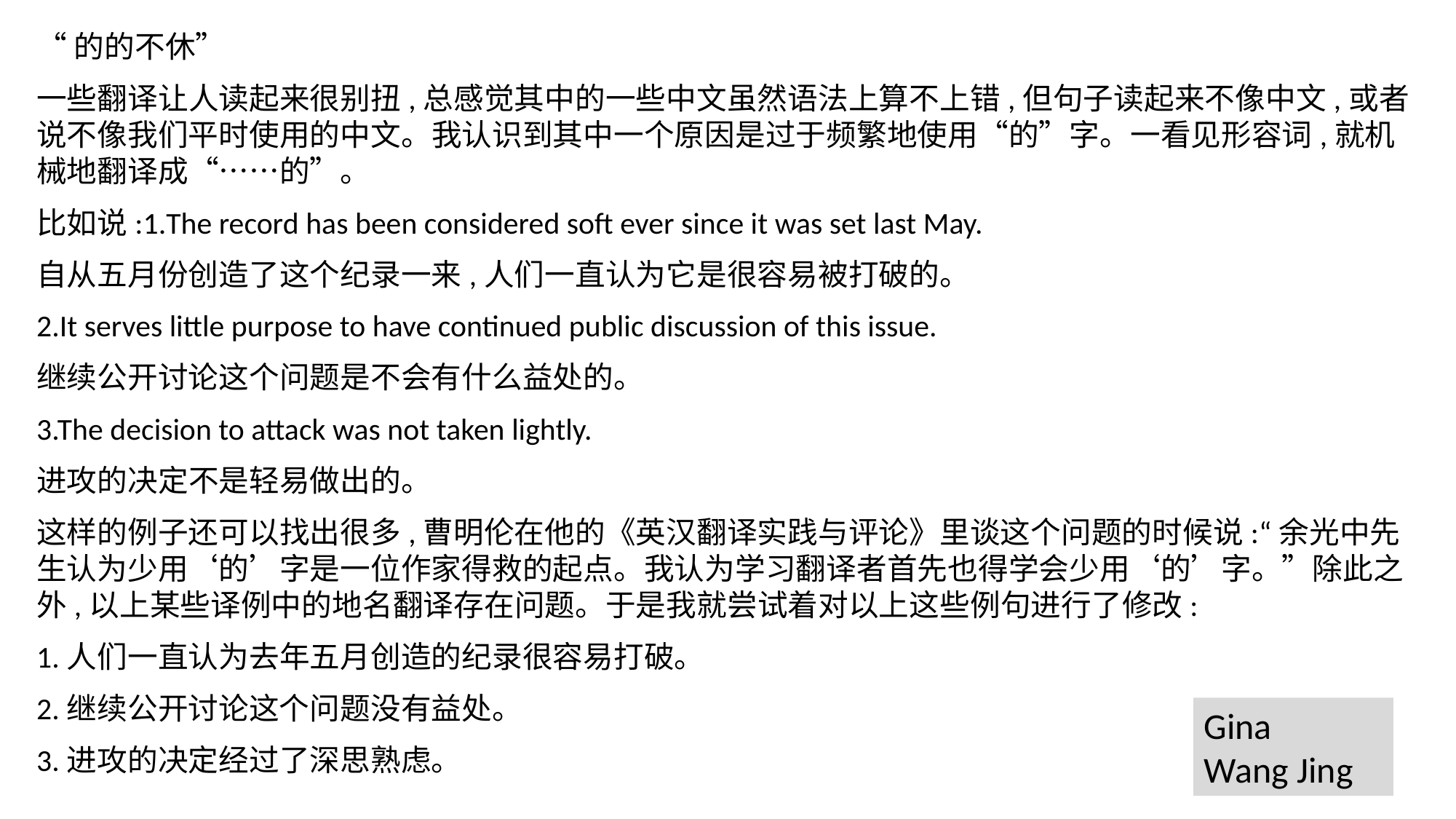

“的的不休”
一些翻译让人读起来很别扭,总感觉其中的一些中文虽然语法上算不上错,但句子读起来不像中文,或者说不像我们平时使用的中文。我认识到其中一个原因是过于频繁地使用“的”字。一看见形容词,就机械地翻译成“……的”。
比如说:1.The record has been considered soft ever since it was set last May.
自从五月份创造了这个纪录一来,人们一直认为它是很容易被打破的。
2.It serves little purpose to have continued public discussion of this issue.
继续公开讨论这个问题是不会有什么益处的。
3.The decision to attack was not taken lightly.
进攻的决定不是轻易做出的。
这样的例子还可以找出很多,曹明伦在他的《英汉翻译实践与评论》里谈这个问题的时候说:“余光中先生认为少用‘的’字是一位作家得救的起点。我认为学习翻译者首先也得学会少用‘的’字。”除此之外,以上某些译例中的地名翻译存在问题。于是我就尝试着对以上这些例句进行了修改:
1.人们一直认为去年五月创造的纪录很容易打破。
2.继续公开讨论这个问题没有益处。
3.进攻的决定经过了深思熟虑。
Gina
Wang Jing